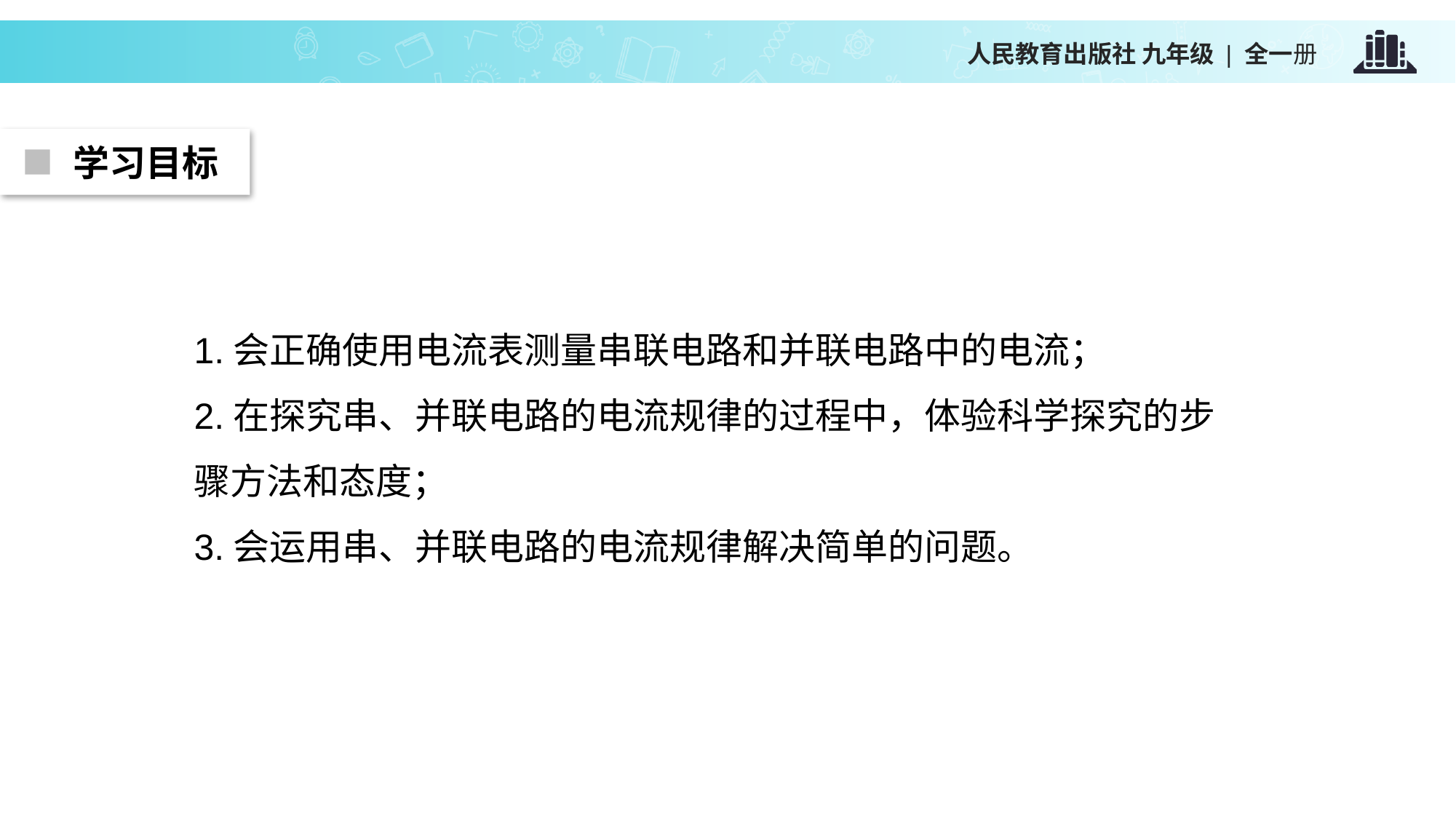

人民教育出版社 九年级 | 全一册
    学习目标

1.会正确使用电流表测量串联电路和并联电路中的电流；
2.在探究串、并联电路的电流规律的过程中，体验科学探究的步骤方法和态度；
3.会运用串、并联电路的电流规律解决简单的问题。